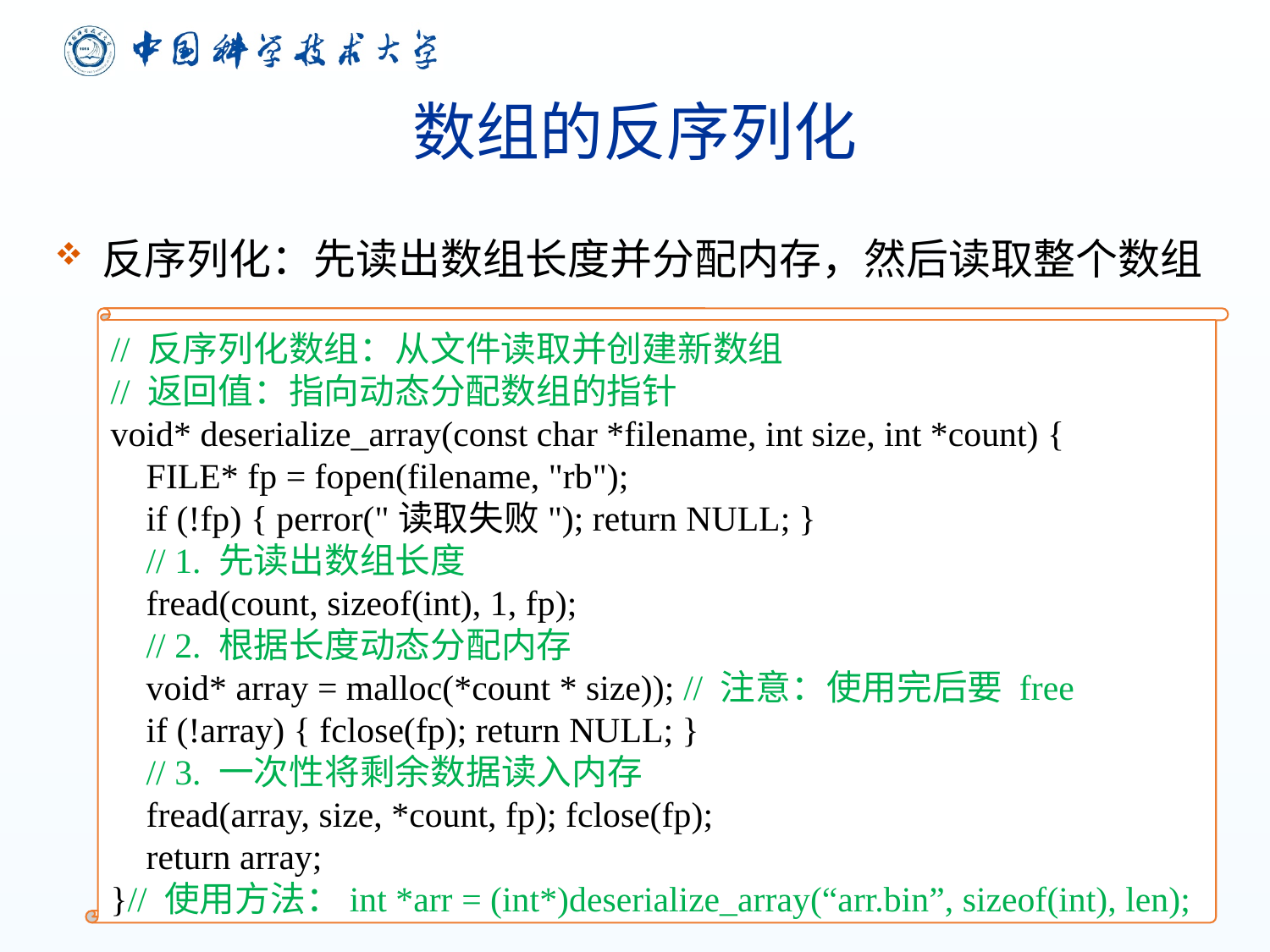

# 数组的反序列化
反序列化：先读出数组长度并分配内存，然后读取整个数组
// 反序列化数组：从文件读取并创建新数组
// 返回值：指向动态分配数组的指针
void* deserialize_array(const char *filename, int size, int *count) {
    FILE* fp = fopen(filename, "rb");
    if (!fp) { perror("读取失败"); return NULL; }
    // 1. 先读出数组长度
    fread(count, sizeof(int), 1, fp);
    // 2. 根据长度动态分配内存
    void* array = malloc(*count * size)); // 注意：使用完后要 free
    if (!array) { fclose(fp); return NULL; }
    // 3. 一次性将剩余数据读入内存
    fread(array, size, *count, fp); fclose(fp);
    return array;
}// 使用方法：int *arr = (int*)deserialize_array(“arr.bin”, sizeof(int), len);